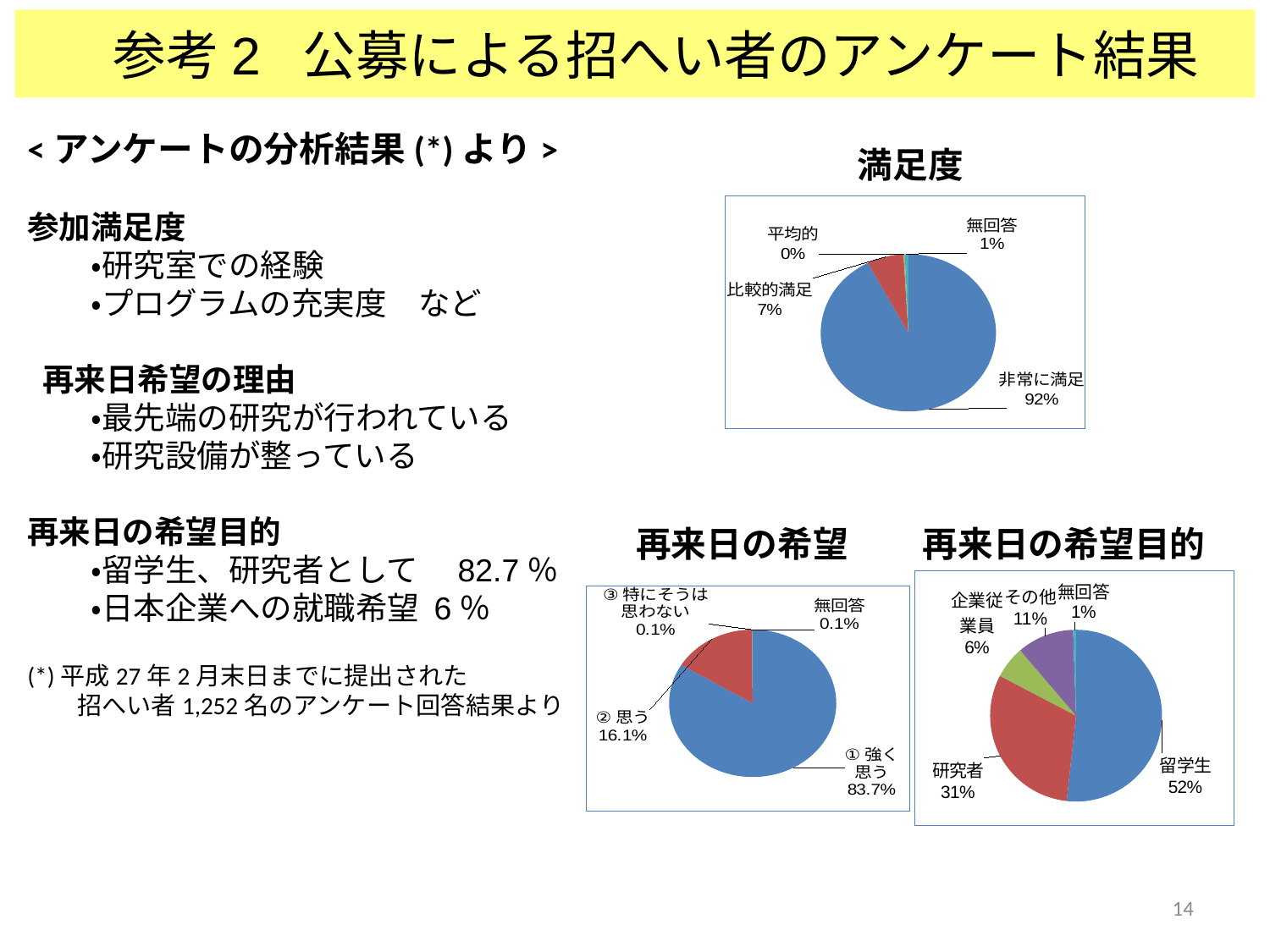

参考2  公募による招へい者のアンケート結果
<アンケートの分析結果(*)より>

参加満足度
　　・研究室での経験
　　・プログラムの充実度　など

 再来日希望の理由
　　・最先端の研究が行われている
　　・研究設備が整っている

再来日の希望目的
　　・留学生、研究者として　82.7％
　　・日本企業への就職希望 6％

(*)平成27年2月末日までに提出された
　　招へい者1,252名のアンケート回答結果より

満足度

### Chart

| Category |  |
|---|---|
| ①非常に満足 | 1156.0 |
| ②比較的満足 | 85.0 |
| ③平均的 | 3.0 |
| ④満足していない | 0.0 |
| 無回答 | 8.0 |
再来日の希望目的
再来日の希望

### Chart

| Category |  |
|---|---|
| ①強く思う | 1048.0 |
| ②思う | 202.0 |
| ③特にそうは思わない | 1.0 |
| 無回答 | 1.0 |

### Chart

| Category |  |
|---|---|
| ①留学生 | 648.0 |
| ②研究者 | 387.0 |
| ③企業従業員 | 76.0 |
| ④その他 | 134.0 |
| 無回答 | 7.0 |
14